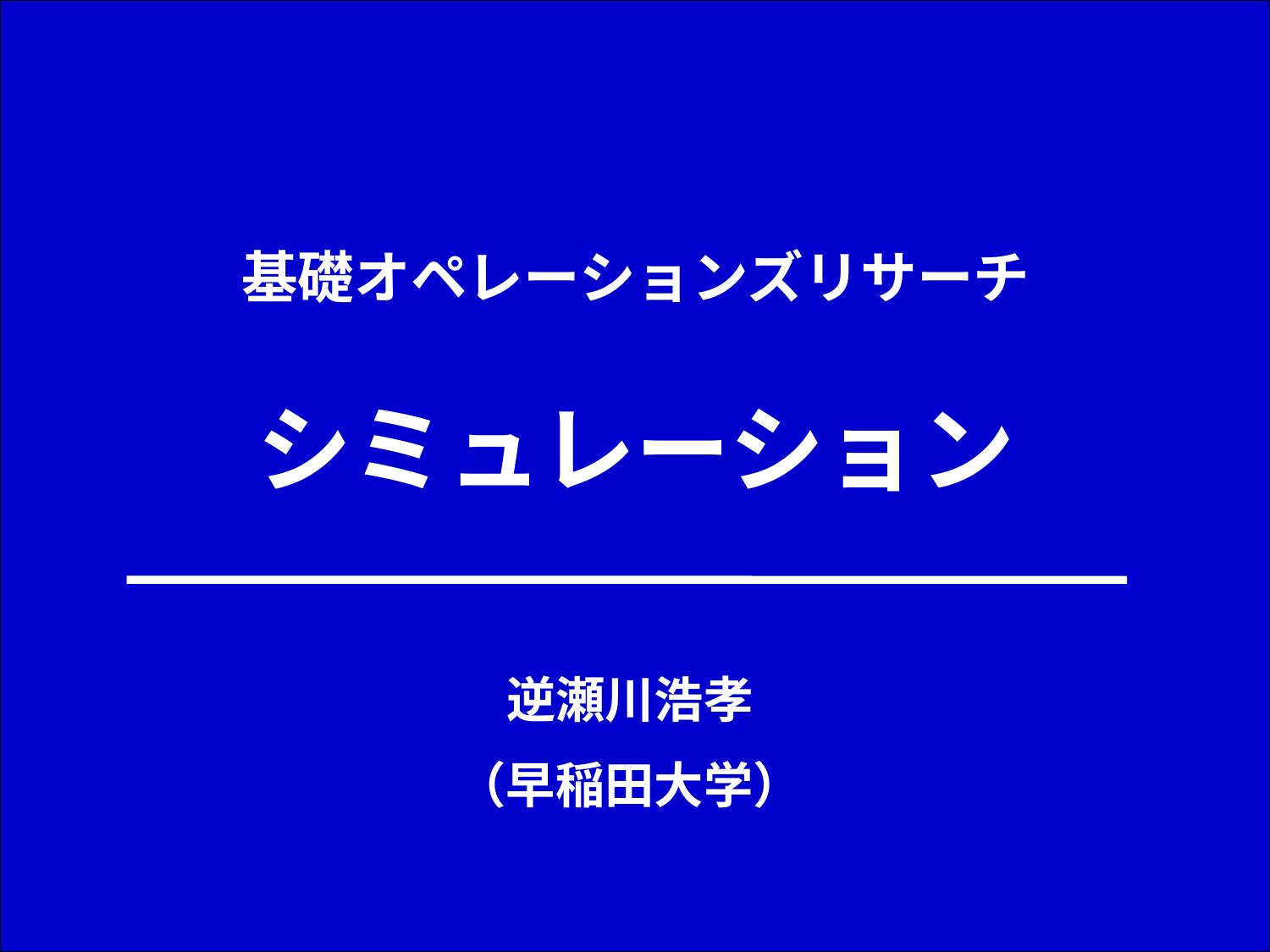

# 基礎オペレーションズリサーチ シミュレーション

逆瀬川浩孝
（早稲田大学）